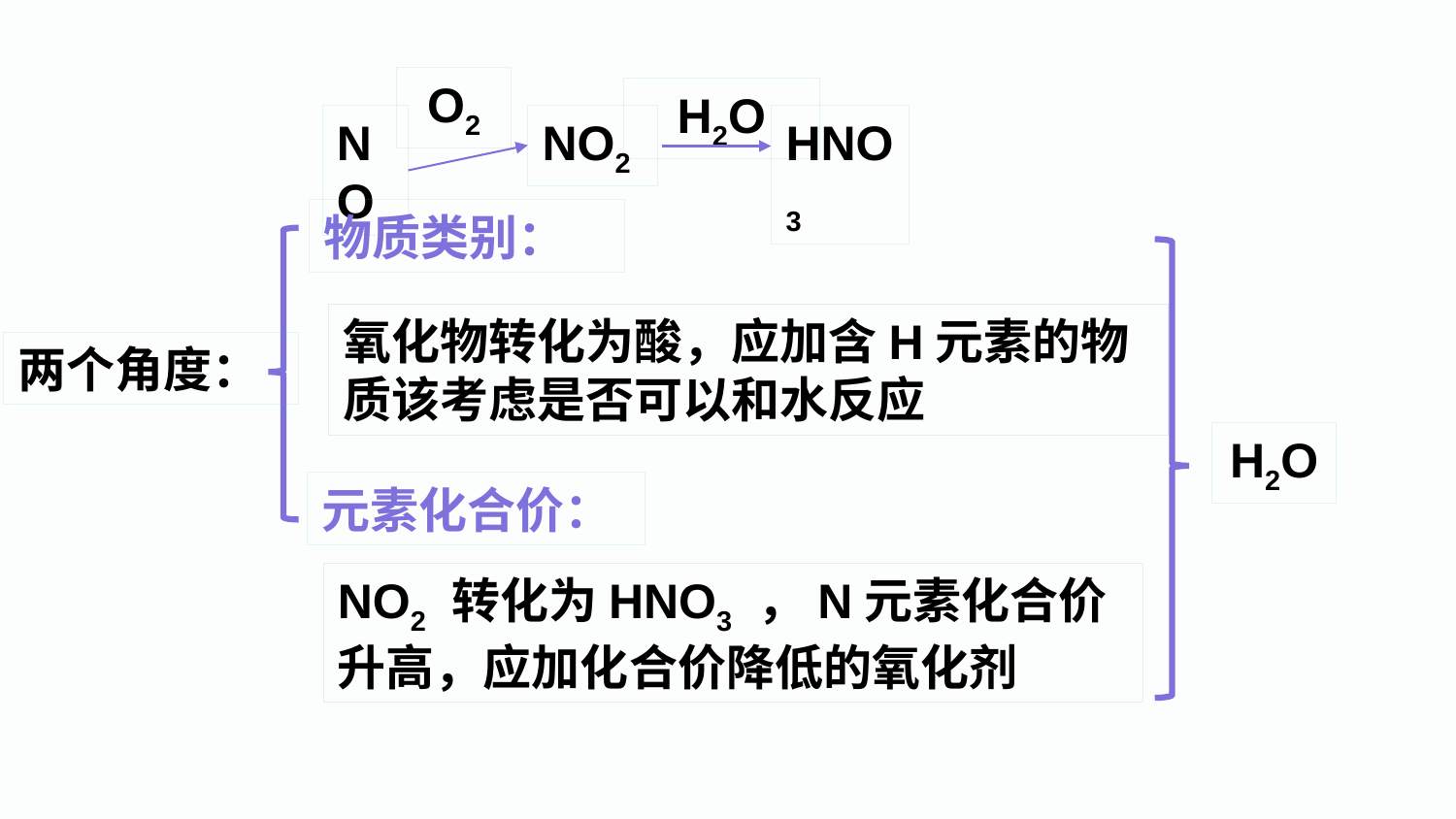

O2
H2O
NO
NO2
HNO3
物质类别：

氧化物转化为酸，应加含H元素的物质该考虑是否可以和水反应
两个角度：
H2O
元素化合价：
NO2 转化为HNO3 ，N元素化合价升高，应加化合价降低的氧化剂